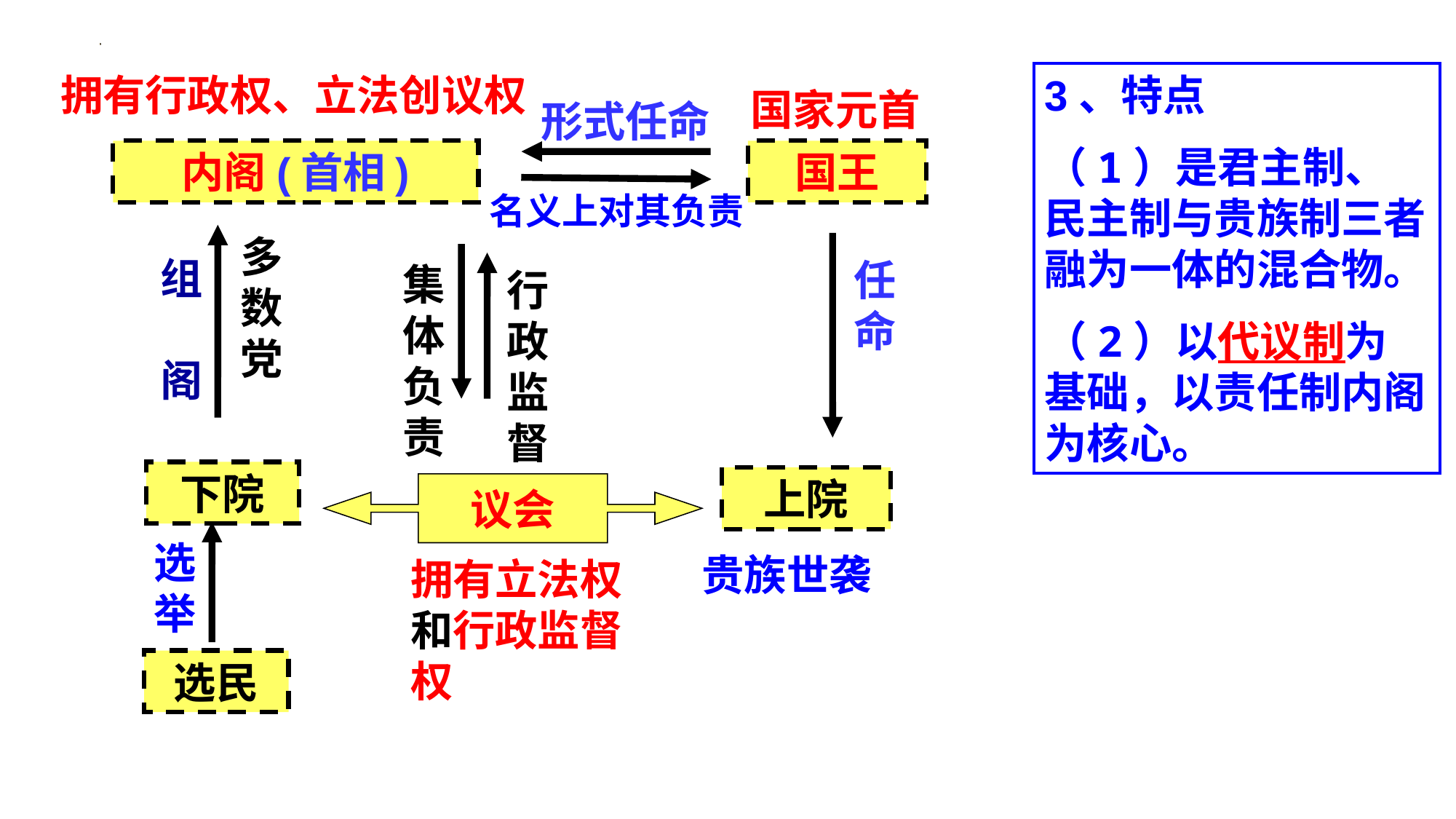

3、特点
（1）是君主制、民主制与贵族制三者融为一体的混合物。
（2）以代议制为基础，以责任制内阁为核心。
拥有行政权、立法创议权
国家元首

形式任命

内阁(首相)
国王
下院
上院
选民
名义上对其负责

多
数
党
组
阁

任
命

集
体
负
责

行
政
监
督
议会

选举
贵族世袭
拥有立法权和行政监督权